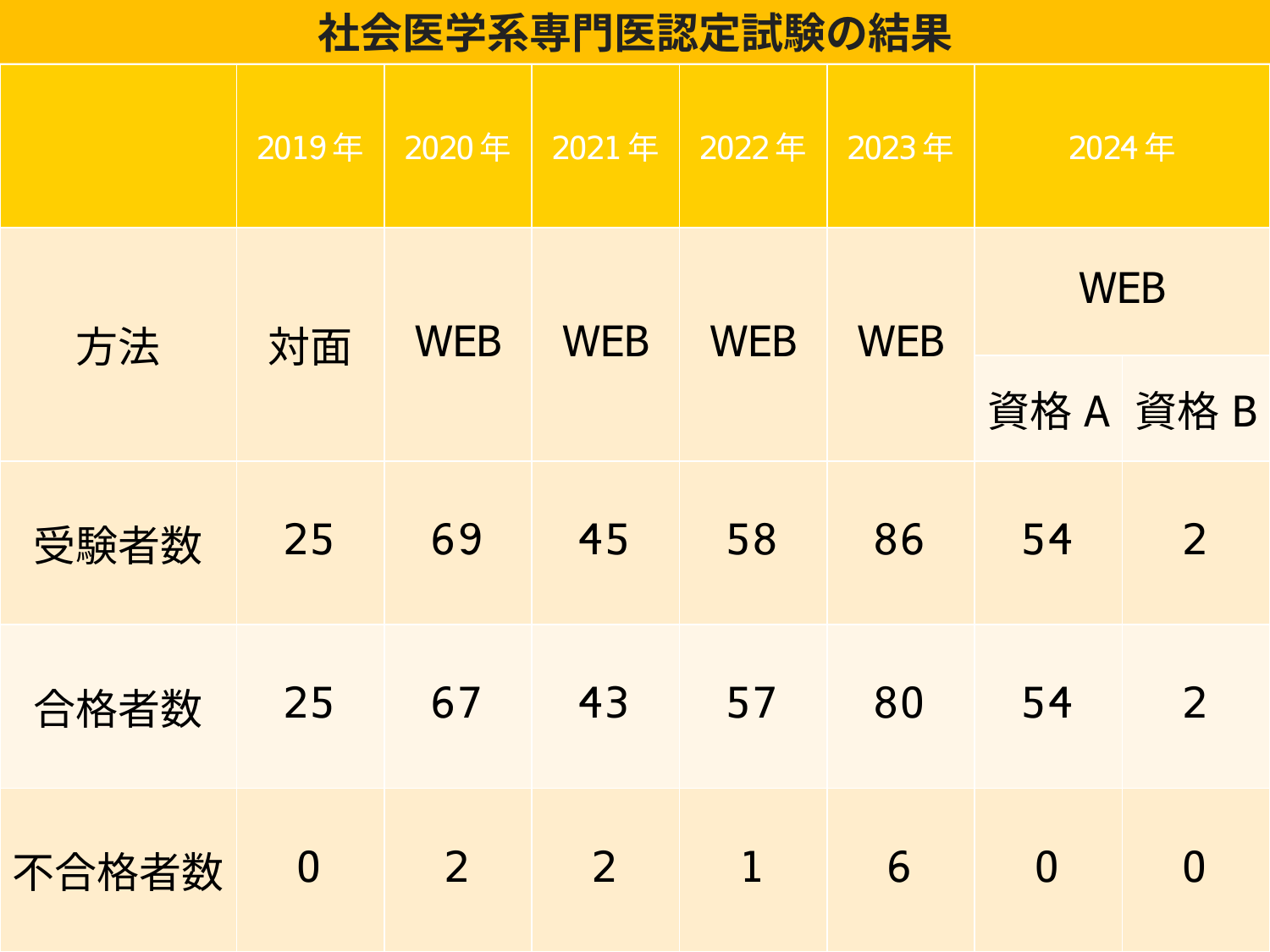

社会医学系専門医認定試験の結果
|  | 2019年 | 2020年 | 2021年 | 2022年 | 2023年 | 2024年 |  |
| --- | --- | --- | --- | --- | --- | --- | --- |
| 方法 | 対面 | WEB | WEB | WEB | WEB | WEB |  |
|  |  |  |  |  |  | 資格A | 資格B |
| 受験者数 | 25 | 69 | 45 | 58 | 86 | 54 | 2 |
| 合格者数 | 25 | 67 | 43 | 57 | 80 | 54 | 2 |
| 不合格者数 | 0 | 2 | 2 | 1 | 6 | 0 | 0 |